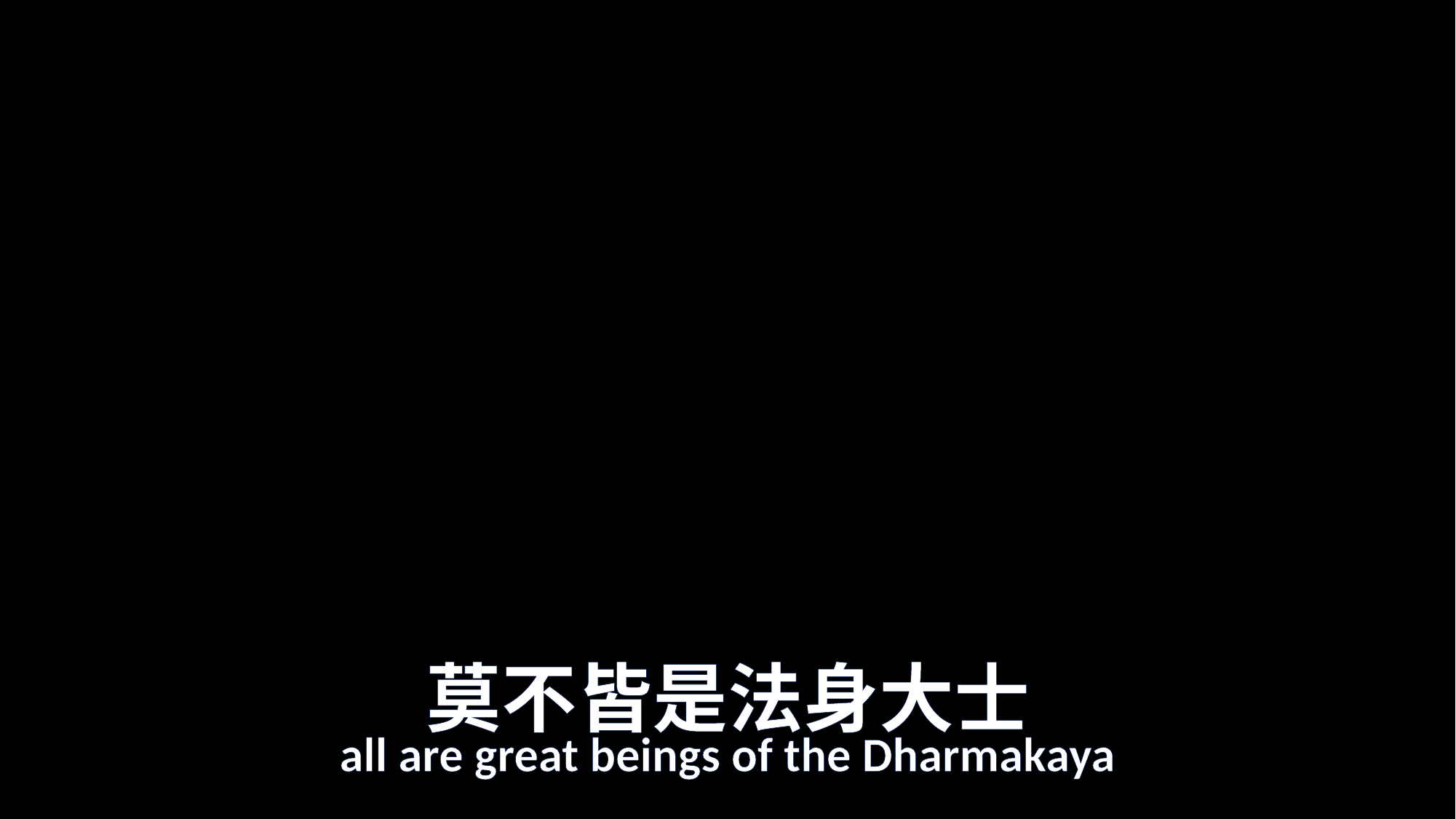

# 莫不皆是法身大士
all are great beings of the Dharmakaya